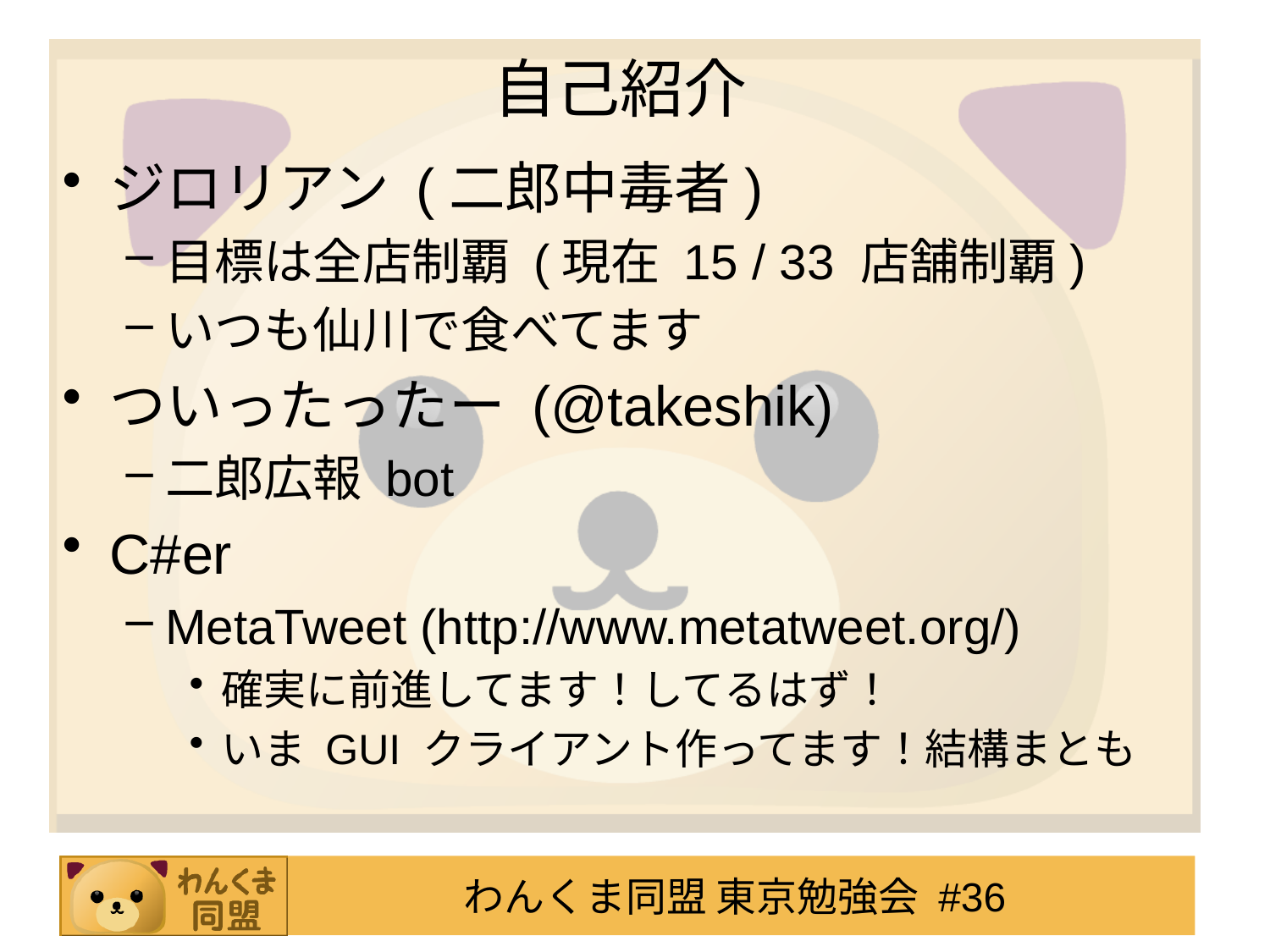

# 自己紹介
ジロリアン (二郎中毒者)
目標は全店制覇 (現在 15 / 33 店舗制覇)
いつも仙川で食べてます
ついったったー (@takeshik)
二郎広報 bot
C#er
MetaTweet (http://www.metatweet.org/)
確実に前進してます！してるはず！
いま GUI クライアント作ってます！結構まとも